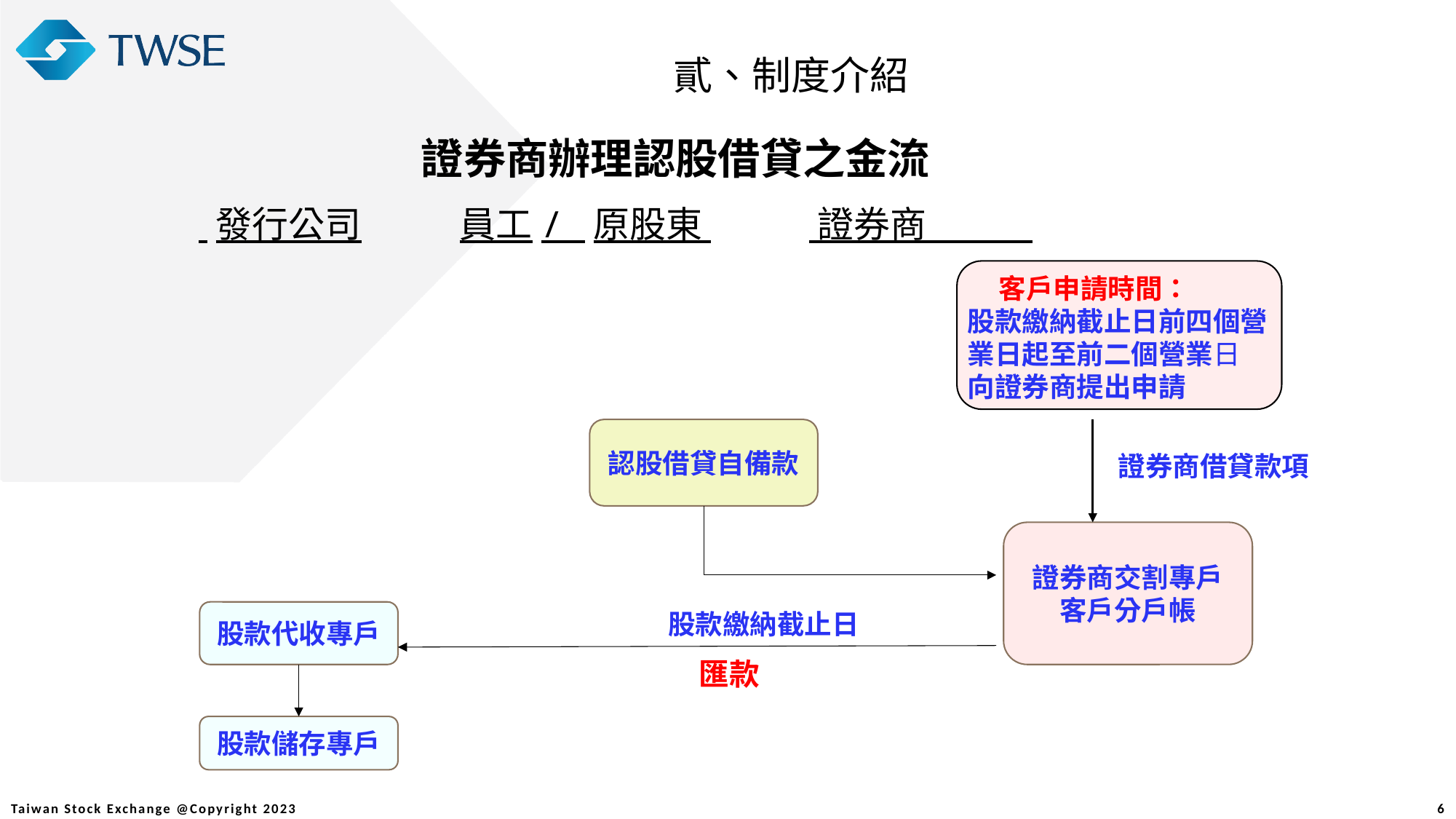

貳、制度介紹

                      證券商辦理認股借貸之金流
 發行公司            員工/ 原股東              證券商

    客戶申請時間：
股款繳納截止日前四個營業日起至前二個營業日
向證券商提出申請
認股借貸自備款
證券商借貸款項
證券商交割專戶
客戶分戶帳
股款代收專戶
股款繳納截止日
匯款
股款儲存專戶
6